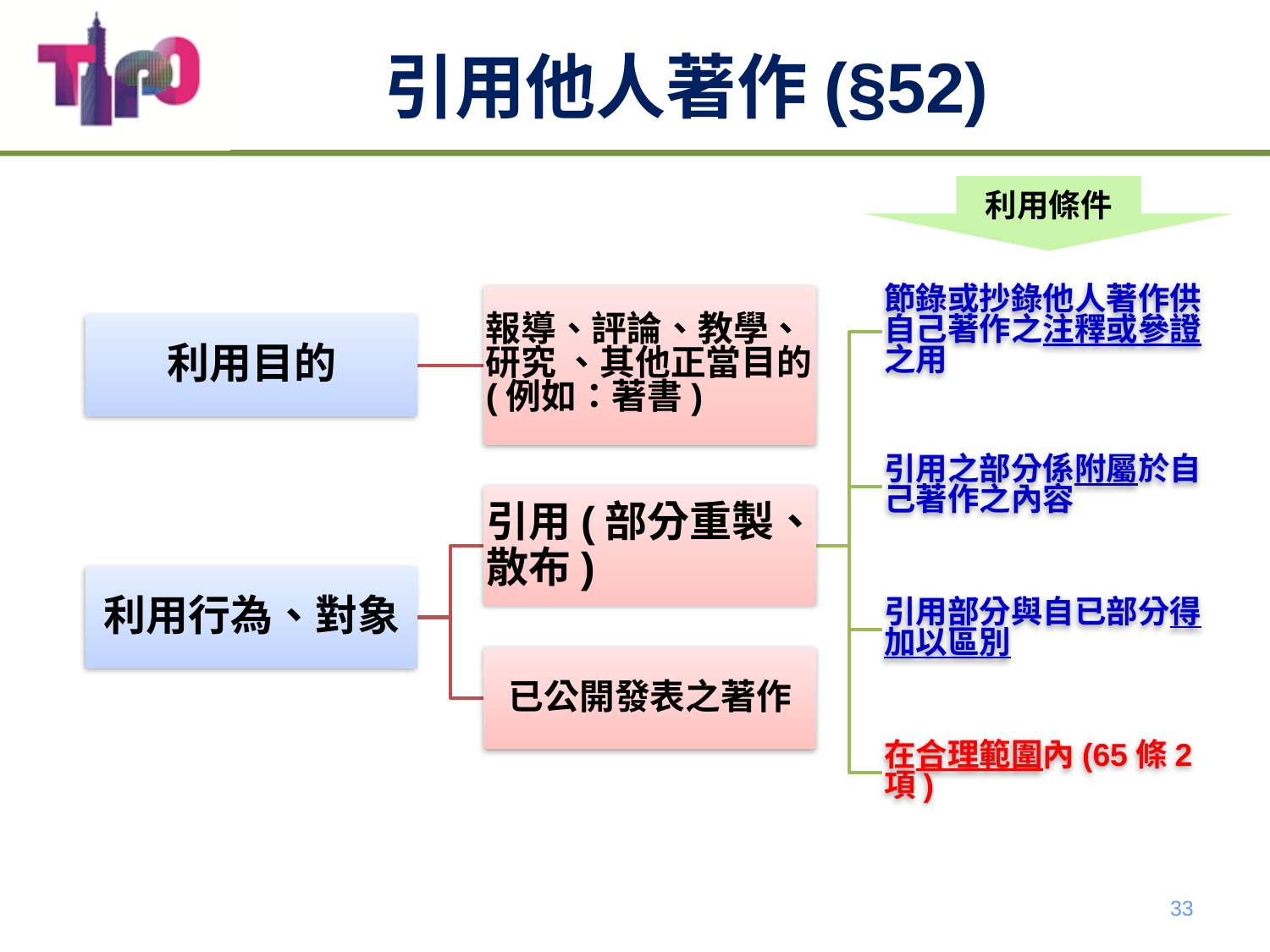

# 引用他人著作(§52)
利用條件
利用目的
報導、評論、教學、研究 、其他正當目的(例如：著書)
利用行為、對象
引用(部分重製、散布)
節錄或抄錄他人著作供自己著作之注釋或參證之用
引用之部分係附屬於自己著作之內容
引用部分與自已部分得加以區別
在合理範圍內(65條2項)
已公開發表之著作
33